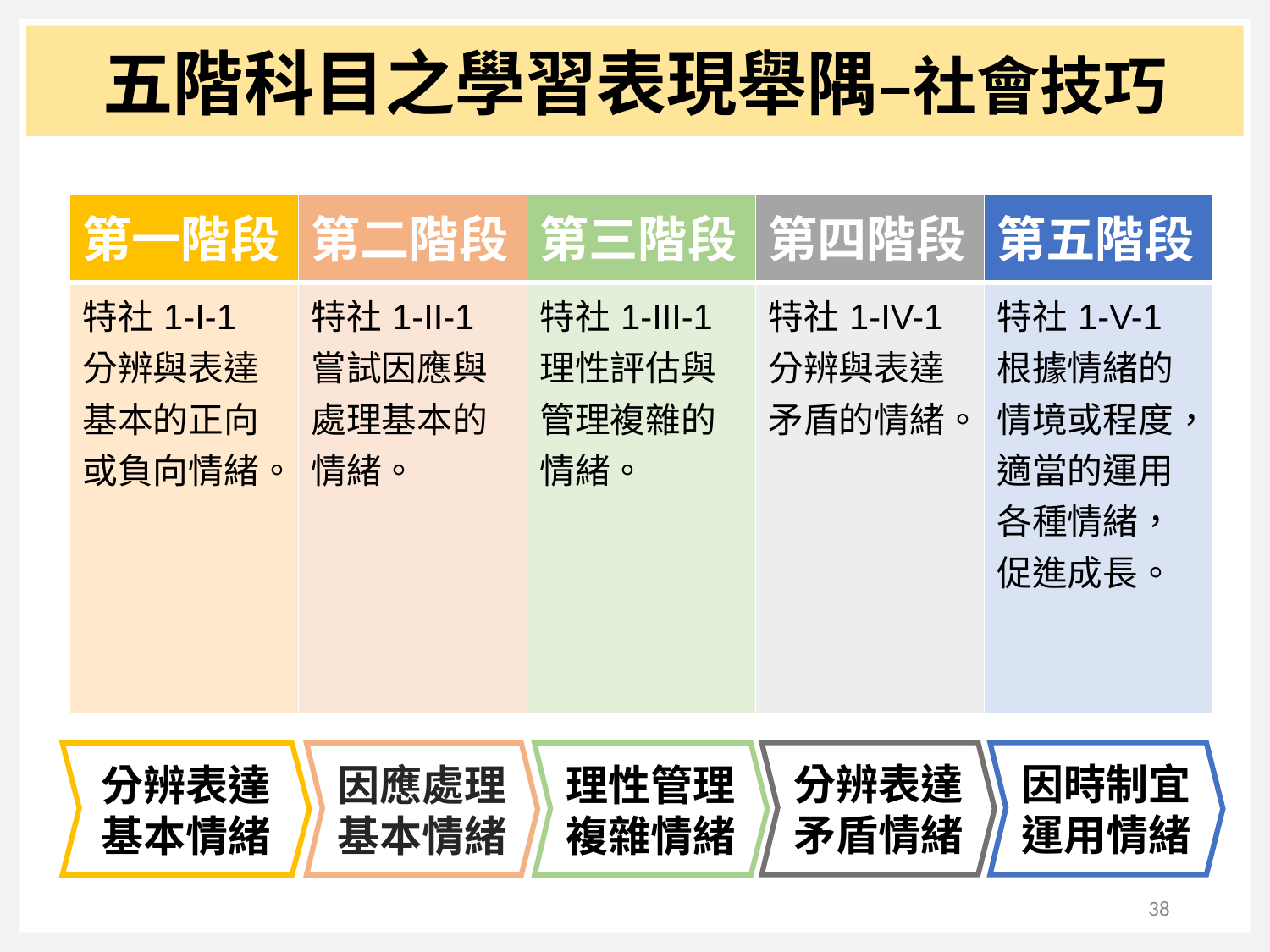

五階科目之學習表現舉隅–社會技巧
| 第一階段 | 第二階段 | 第三階段 | 第四階段 | 第五階段 |
| --- | --- | --- | --- | --- |
| 特社1-I-1 分辨與表達基本的正向或負向情緒。 | 特社1-II-1 嘗試因應與處理基本的情緒。 | 特社1-III-1 理性評估與管理複雜的情緒。 | 特社1-IV-1 分辨與表達矛盾的情緒。 | 特社1-V-1 根據情緒的情境或程度，適當的運用各種情緒，促進成長。 |
分辨表達
矛盾情緒
因時制宜
運用情緒
分辨表達
基本情緒
因應處理
基本情緒
理性管理
複雜情緒
38